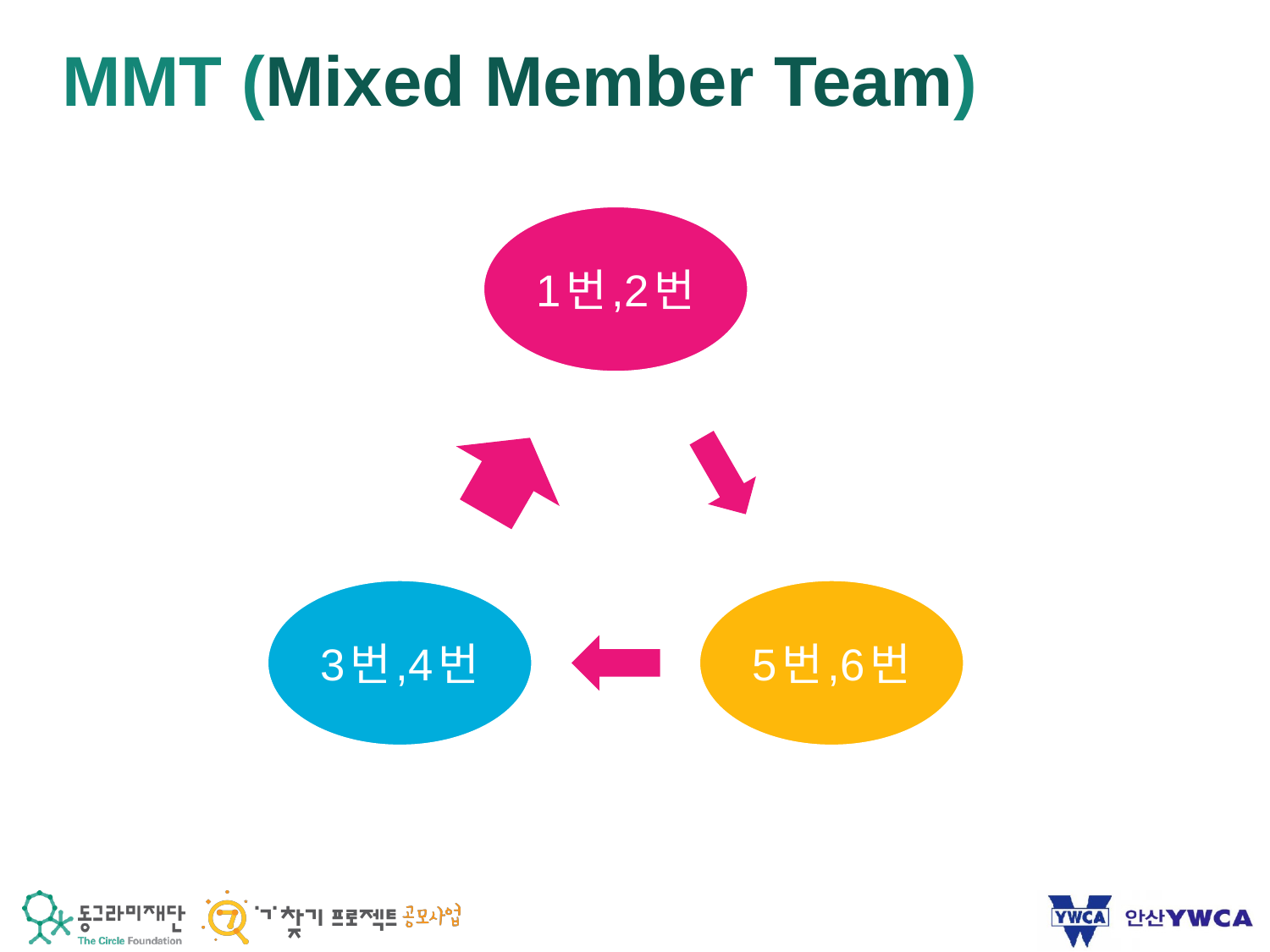

MMT (Mixed Member Team)
1번,2번
5번,6번
3번,4번